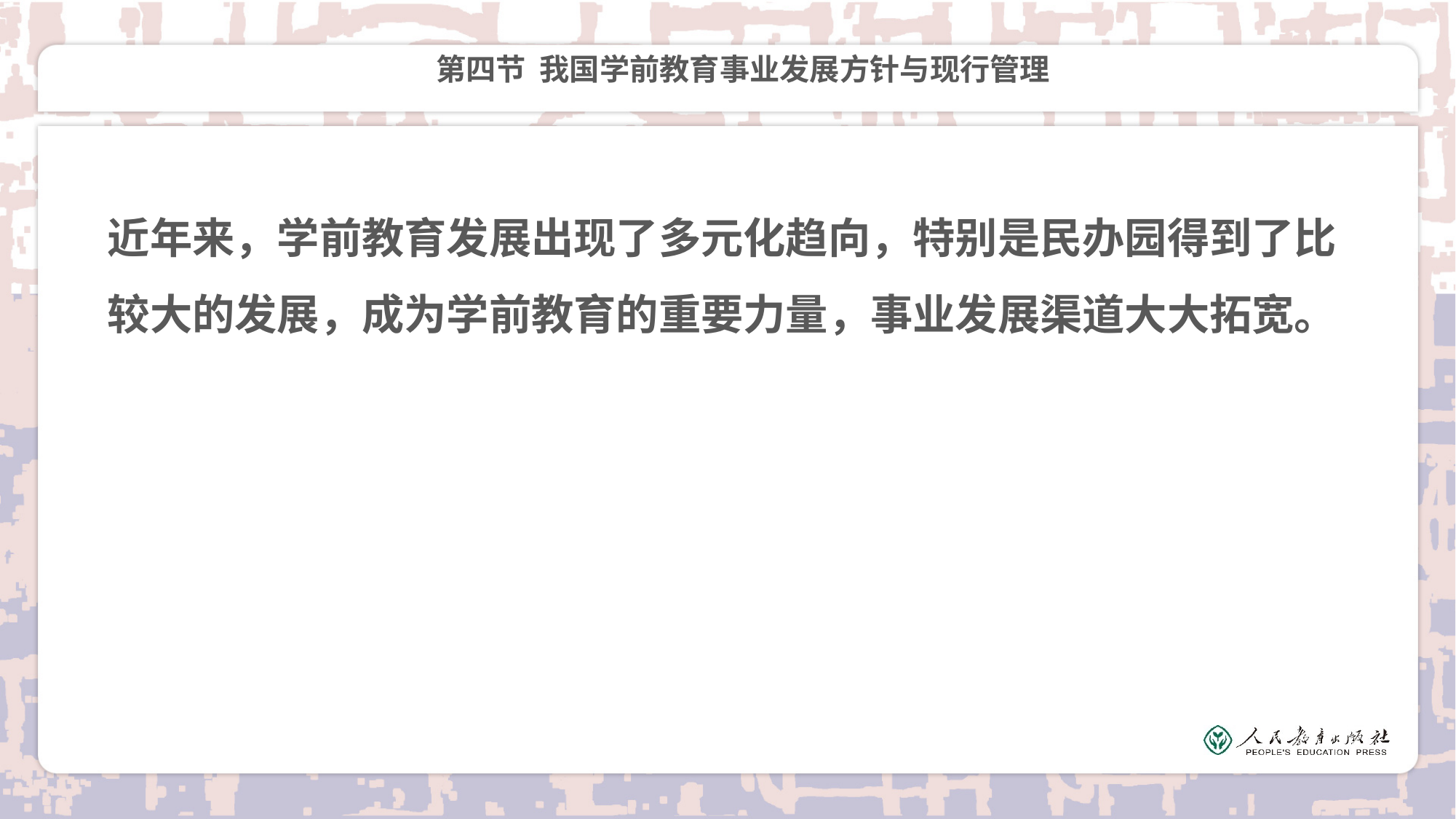

# 第四节  我国学前教育事业发展方针与现行管理
近年来，学前教育发展出现了多元化趋向，特别是民办园得到了比较大的发展，成为学前教育的重要力量，事业发展渠道大大拓宽。